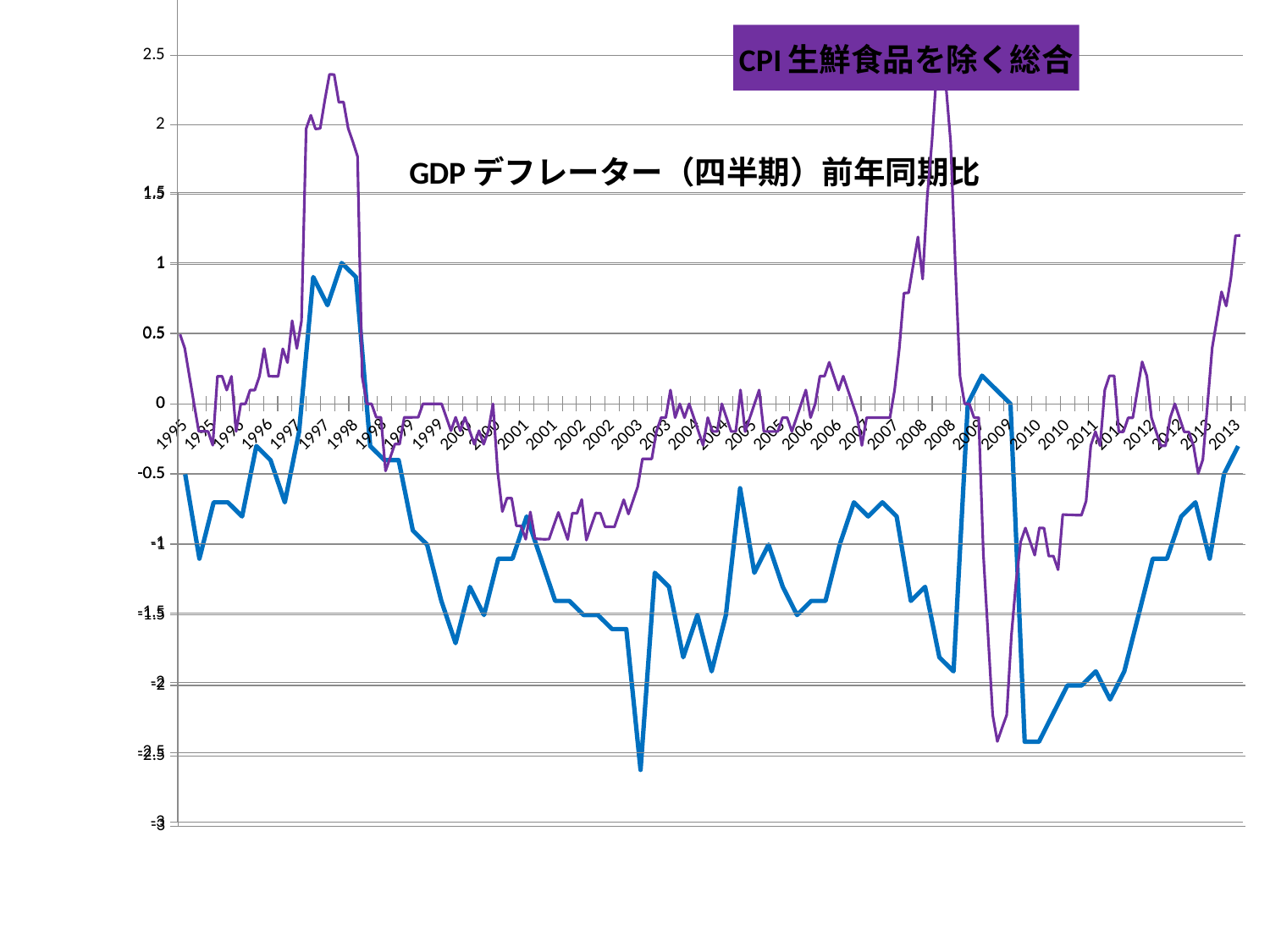

### Chart: CPI生鮮食品を除く総合

| Category | 生鮮食品を除く総合 |
|---|---|
| 199501 | 0.49800796812749054 |
| 199502 | 0.3988035892323094 |
| 199503 | 0.19860973187686495 |
| 199504 | 0.0 |
| 199505 | -0.1968503937007762 |
| 199506 | -0.1970443349753725 |
| 199507 | -0.19782393669632917 |
| 199508 | -0.2967359050445078 |
| 199509 | 0.19762845849802654 |
| 199510 | 0.1974333662388972 |
| 199511 | 0.09871668311945567 |
| 199512 | 0.19762845849802654 |
| 199601 | -0.1982160555004987 |
| 199602 | 0.0 |
| 199603 | 0.0 |
| 199604 | 0.09871668311945567 |
| 199605 | 0.09861932938855468 |
| 199606 | 0.1974333662388972 |
| 199607 | 0.39643211100098297 |
| 199608 | 0.19841269841270143 |
| 199609 | 0.19723865877710925 |
| 199610 | 0.1970443349753725 |
| 199611 | 0.39447731755423265 |
| 199612 | 0.29585798816567815 |
| 199701 | 0.5958291956305809 |
| 199702 | 0.39721946375371586 |
| 199703 | 0.5946481665014816 |
| 199704 | 1.972386587771205 |
| 199705 | 2.0689655172413763 |
| 199706 | 1.9704433497536957 |
| 199707 | 1.974333662388944 |
| 199708 | 2.178217821782181 |
| 199709 | 2.362204724409455 |
| 199710 | 2.359882005899694 |
| 199711 | 2.161100196463657 |
| 199712 | 2.163225172074734 |
| 199801 | 1.974333662388944 |
| 199802 | 1.879327398615238 |
| 199803 | 1.7733990147783218 |
| 199804 | 0.19342359767890582 |
| 199805 | 0.0 |
| 199806 | 0.0 |
| 199807 | -0.09680542110357643 |
| 199808 | -0.09689922480620981 |
| 199809 | -0.4807692307692308 |
| 199810 | -0.3842459173871199 |
| 199811 | -0.2884615384615355 |
| 199812 | -0.2887391722810504 |
| 199901 | -0.09680542110357643 |
| 199902 | -0.09708737864077117 |
| 199903 | -0.09680542110357643 |
| 199904 | -0.09652509652509125 |
| 199905 | 0.0 |
| 199906 | 0.0 |
| 199907 | 0.0 |
| 199908 | 0.0 |
| 199909 | 0.0 |
| 199910 | -0.09643201542913069 |
| 199911 | -0.19286403085824771 |
| 199912 | -0.09652509652509125 |
| 200001 | -0.19379844961240614 |
| 200002 | -0.09718172983479924 |
| 200003 | -0.19379844961240614 |
| 200004 | -0.2898550724637654 |
| 200005 | -0.1930501930501821 |
| 200006 | -0.2898550724637654 |
| 200007 | -0.19379844961240614 |
| 200008 | 0.0 |
| 200009 | -0.48309178743961384 |
| 200010 | -0.7722007722007701 |
| 200011 | -0.6763285024154624 |
| 200012 | -0.6763285024154624 |
| 200101 | -0.8737864077669959 |
| 200102 | -0.8754863813229476 |
| 200103 | -0.9708737864077669 |
| 200104 | -0.7751937984496102 |
| 200105 | -0.9671179883945846 |
| 200106 | -0.9689922480620154 |
| 200107 | -0.9708737864077669 |
| 200108 | -0.9699321047526664 |
| 200109 | -0.8737864077669959 |
| 200110 | -0.7782101167315147 |
| 200111 | -0.8754863813229476 |
| 200112 | -0.9727626459143969 |
| 200201 | -0.7835455435847186 |
| 200202 | -0.7850834151128665 |
| 200203 | -0.6862745098039238 |
| 200204 | -0.9765624999999996 |
| 200205 | -0.8789062500000061 |
| 200206 | -0.782778864970643 |
| 200207 | -0.7843137254901933 |
| 200208 | -0.8814887365328027 |
| 200209 | -0.8814887365328027 |
| 200210 | -0.8823529411764756 |
| 200211 | -0.7850834151128665 |
| 200212 | -0.6876227897838928 |
| 200301 | -0.7897334649555746 |
| 200302 | -0.6923837784371797 |
| 200303 | -0.5923000987166769 |
| 200304 | -0.3944773175542469 |
| 200305 | -0.39408866995074565 |
| 200306 | -0.3944773175542469 |
| 200307 | -0.19762845849802654 |
| 200308 | -0.09881422924902038 |
| 200309 | -0.09881422924902038 |
| 200310 | 0.09891196834817867 |
| 200311 | -0.09891196834816465 |
| 200312 | 0.0 |
| 200401 | -0.09950248756218354 |
| 200402 | 0.0 |
| 200403 | -0.0993048659384397 |
| 200404 | -0.19801980198020094 |
| 200405 | -0.2967359050445078 |
| 200406 | -0.09900990099009356 |
| 200407 | -0.19801980198020094 |
| 200408 | -0.19782393669632917 |
| 200409 | 0.0 |
| 200410 | -0.09881422924902038 |
| 200411 | -0.19801980198020094 |
| 200412 | -0.19782393669632917 |
| 200501 | 0.0996015936254925 |
| 200502 | -0.19920318725099898 |
| 200503 | -0.0994035785288214 |
| 200504 | 0.0 |
| 200505 | 0.09920634920635771 |
| 200506 | -0.1982160555004987 |
| 200507 | -0.19841269841270143 |
| 200508 | -0.1982160555004987 |
| 200509 | -0.19782393669632917 |
| 200510 | -0.09891196834816465 |
| 200511 | -0.09920634920634357 |
| 200512 | -0.1982160555004987 |
| 200601 | -0.09950248756218354 |
| 200602 | 0.0 |
| 200603 | 0.09950248756218354 |
| 200604 | -0.09920634920634357 |
| 200605 | 0.0 |
| 200606 | 0.19860973187686495 |
| 200607 | 0.19880715705765692 |
| 200608 | 0.2979145978152907 |
| 200609 | 0.1982160555004845 |
| 200610 | 0.09900990099009356 |
| 200611 | 0.19860973187686495 |
| 200612 | 0.09930486593842554 |
| 200701 | 0.0 |
| 200702 | -0.09980039920160533 |
| 200703 | -0.2982107355864783 |
| 200704 | -0.0993048659384397 |
| 200705 | -0.09910802775025633 |
| 200706 | -0.09910802775025633 |
| 200707 | -0.09920634920634357 |
| 200708 | -0.09900990099009356 |
| 200709 | -0.09891196834816465 |
| 200710 | 0.09891196834817867 |
| 200711 | 0.39643211100098297 |
| 200712 | 0.7936507936507916 |
| 200801 | 0.7968127490039807 |
| 200802 | 0.9990009990009986 |
| 200803 | 1.1964107676969131 |
| 200804 | 0.894632206759449 |
| 200805 | 1.488095238095238 |
| 200806 | 1.8849206349206407 |
| 200807 | 2.383316782522341 |
| 200808 | 2.378592666005938 |
| 200809 | 2.277227722772279 |
| 200810 | 1.877470355731217 |
| 200811 | 0.9871668311944718 |
| 200812 | 0.19685039370079024 |
| 200901 | 0.0 |
| 200902 | 0.0 |
| 200903 | -0.09852216748767932 |
| 200904 | -0.09852216748767932 |
| 200905 | -1.0752688172042946 |
| 200906 | -1.6553067185978598 |
| 200907 | -2.230843840931134 |
| 200908 | -2.420135527589545 |
| 200909 | -2.323330106485958 |
| 200910 | -2.230843840931134 |
| 200911 | -1.6617790811339226 |
| 200912 | -1.277013752455793 |
| 201001 | -0.9881422924901186 |
| 201002 | -0.8902077151335227 |
| 201003 | -0.9861932938856015 |
| 201004 | -1.08481262327417 |
| 201005 | -0.8893280632411124 |
| 201006 | -0.8910891089108968 |
| 201007 | -1.0912698412698356 |
| 201008 | -1.0912698412698356 |
| 201009 | -1.1892963330029758 |
| 201010 | -0.7936507936507916 |
| 201011 | -0.7952286282306137 |
| 201012 | -0.7960199004975097 |
| 201101 | -0.7984031936127717 |
| 201102 | -0.7984031936127717 |
| 201103 | -0.6972111553784893 |
| 201104 | -0.299102691924225 |
| 201105 | -0.1994017946161544 |
| 201106 | -0.2997002997002969 |
| 201107 | 0.10030090270811867 |
| 201108 | 0.2006018054162516 |
| 201109 | 0.2006018054162516 |
| 201110 | -0.20000000000000281 |
| 201111 | -0.20040080160320925 |
| 201112 | -0.10030090270813292 |
| 201201 | -0.10060362173039095 |
| 201202 | 0.10060362173037662 |
| 201203 | 0.30090270812437064 |
| 201204 | 0.20000000000000281 |
| 201205 | -0.09990009990009431 |
| 201206 | -0.20040080160320925 |
| 201207 | -0.3006012024048068 |
| 201208 | -0.300300300300312 |
| 201209 | -0.10010010010010863 |
| 201210 | 0.0 |
| 201211 | -0.10040160642569709 |
| 201212 | -0.20080321285139444 |
| 201301 | -0.20140986908358788 |
| 201302 | -0.30150753768843935 |
| 201303 | -0.5 |
| 201304 | -0.3992015968063929 |
| 201305 | 0.0 |
| 201306 | 0.40160642570281724 |
| 201307 | 0.6030150753768793 |
| 201308 | 0.8032128514056336 |
| 201309 | 0.7014028056112254 |
| 201310 | 0.9018036072144346 |
| 201311 | 1.206030150753772 |
| 201312 | 1.207243460764576 |

### Chart:

| Category | GDPデフレーター（四半期）前年同期比 |
|---|---|
| 1995 | -0.5 |
| 1995 | -1.1 |
| 1995 | -0.7000000000000006 |
| 1995 | -0.7000000000000006 |
| 1996 | -0.8 |
| 1996 | -0.3000000000000003 |
| 1996 | -0.4 |
| 1996 | -0.7000000000000006 |
| 1997 | -0.2 |
| 1997 | 0.9 |
| 1997 | 0.7000000000000006 |
| 1997 | 1.0 |
| 1998 | 0.9 |
| 1998 | -0.3000000000000003 |
| 1998 | -0.4 |
| 1998 | -0.4 |
| 1999 | -0.9 |
| 1999 | -1.0 |
| 1999 | -1.4 |
| 1999 | -1.7 |
| 2000 | -1.3 |
| 2000 | -1.5 |
| 2000 | -1.1 |
| 2000 | -1.1 |
| 2001 | -0.8 |
| 2001 | -1.1 |
| 2001 | -1.4 |
| 2001 | -1.4 |
| 2002 | -1.5 |
| 2002 | -1.5 |
| 2002 | -1.6 |
| 2002 | -1.6 |
| 2003 | -2.6 |
| 2003 | -1.2 |
| 2003 | -1.3 |
| 2003 | -1.8 |
| 2004 | -1.5 |
| 2004 | -1.9000000000000001 |
| 2004 | -1.5 |
| 2004 | -0.6000000000000006 |
| 2005 | -1.2 |
| 2005 | -1.0 |
| 2005 | -1.3 |
| 2005 | -1.5 |
| 2006 | -1.4 |
| 2006 | -1.4 |
| 2006 | -1.0 |
| 2006 | -0.7000000000000006 |
| 2007 | -0.8 |
| 2007 | -0.7000000000000006 |
| 2007 | -0.8 |
| 2007 | -1.4 |
| 2008 | -1.3 |
| 2008 | -1.8 |
| 2008 | -1.9000000000000001 |
| 2008 | 0.0 |
| 2009 | 0.2 |
| 2009 | 0.1 |
| 2009 | 0.0 |
| 2009 | -2.4 |
| 2010 | -2.4 |
| 2010 | -2.2 |
| 2010 | -2.0 |
| 2010 | -2.0 |
| 2011 | -1.9000000000000001 |
| 2011 | -2.1 |
| 2011 | -1.9000000000000001 |
| 2011 | -1.5 |
| 2012 | -1.1 |
| 2012 | -1.1 |
| 2012 | -0.8 |
| 2012 | -0.7000000000000006 |
| 2013 | -1.1 |
| 2013 | -0.5 |
| 2013 | -0.3000000000000003 |